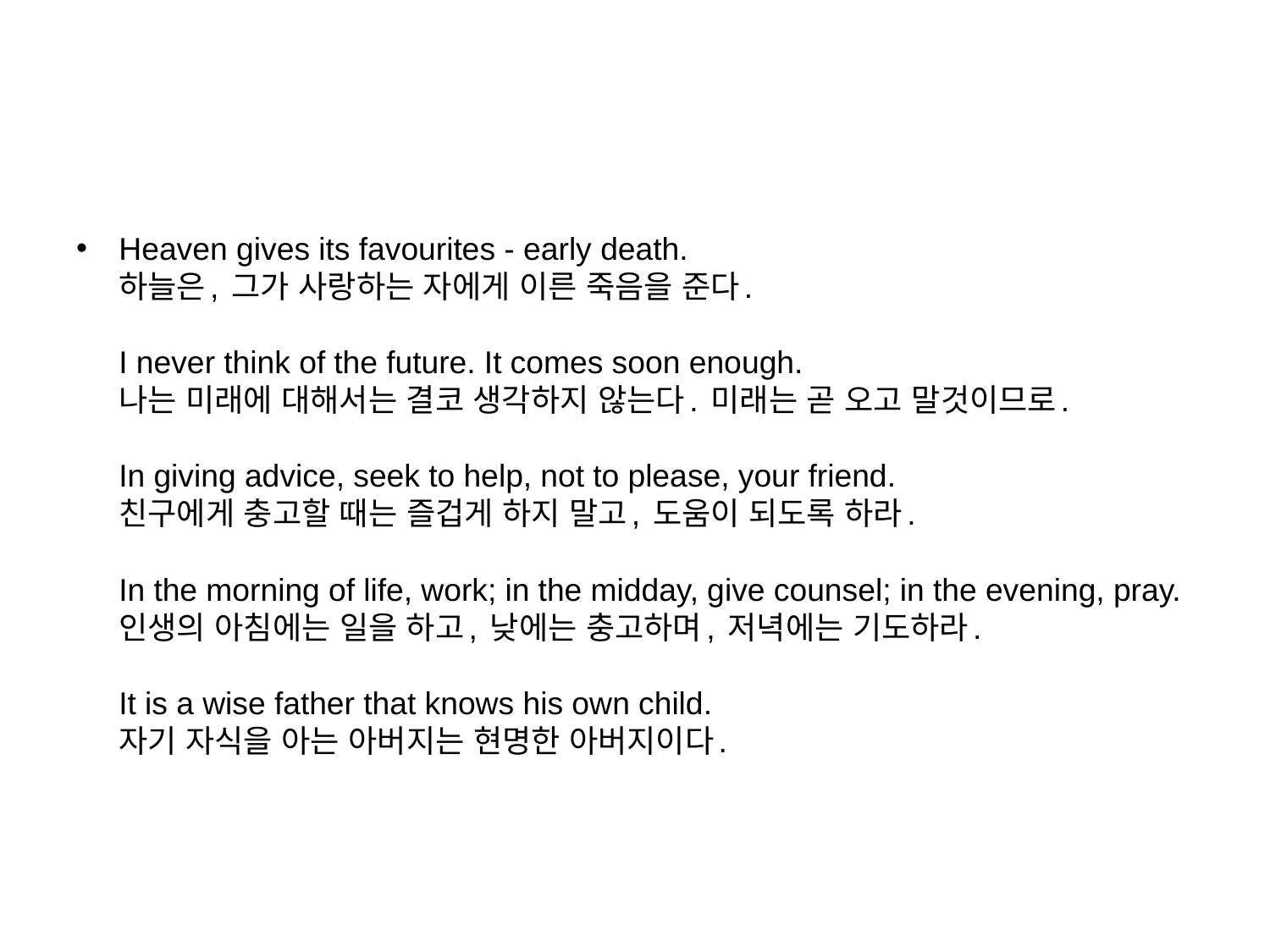

#
Heaven gives its favourites - early death.
하늘은, 그가 사랑하는 자에게 이른 죽음을 준다.
I never think of the future. It comes soon enough.
나는 미래에 대해서는 결코 생각하지 않는다. 미래는 곧 오고 말것이므로.
In giving advice, seek to help, not to please, your friend.
친구에게 충고할 때는 즐겁게 하지 말고, 도움이 되도록 하라.
In the morning of life, work; in the midday, give counsel; in the evening, pray.
인생의 아침에는 일을 하고, 낮에는 충고하며, 저녁에는 기도하라.
It is a wise father that knows his own child.
자기 자식을 아는 아버지는 현명한 아버지이다.